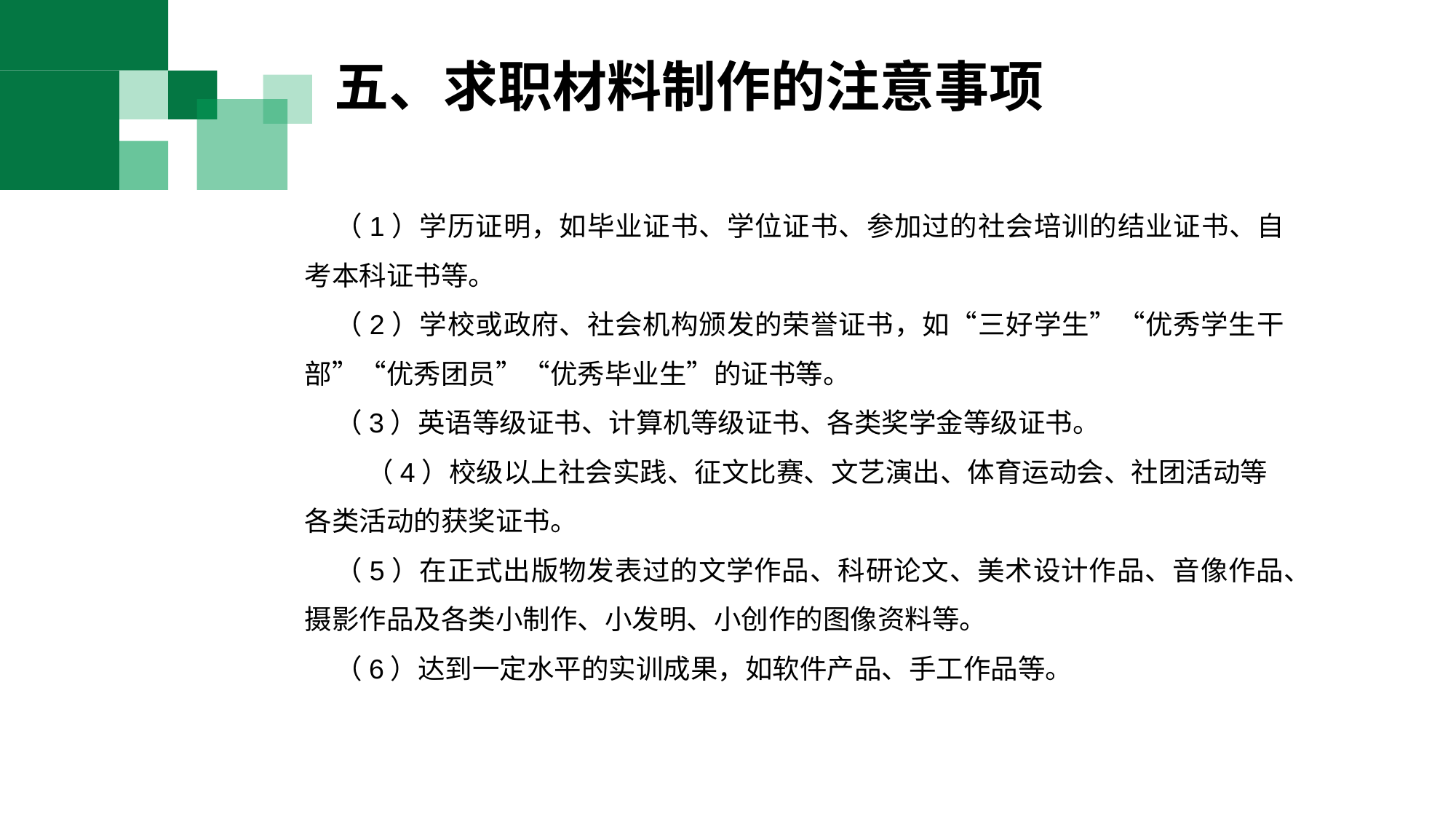

五、求职材料制作的注意事项

（1）学历证明，如毕业证书、学位证书、参加过的社会培训的结业证书、自考本科证书等。
（2）学校或政府、社会机构颁发的荣誉证书，如“三好学生”“优秀学生干部”“优秀团员”“优秀毕业生”的证书等。
（3）英语等级证书、计算机等级证书、各类奖学金等级证书。
    （4）校级以上社会实践、征文比赛、文艺演出、体育运动会、社团活动等各类活动的获奖证书。
（5）在正式出版物发表过的文学作品、科研论文、美术设计作品、音像作品、摄影作品及各类小制作、小发明、小创作的图像资料等。
（6）达到一定水平的实训成果，如软件产品、手工作品等。